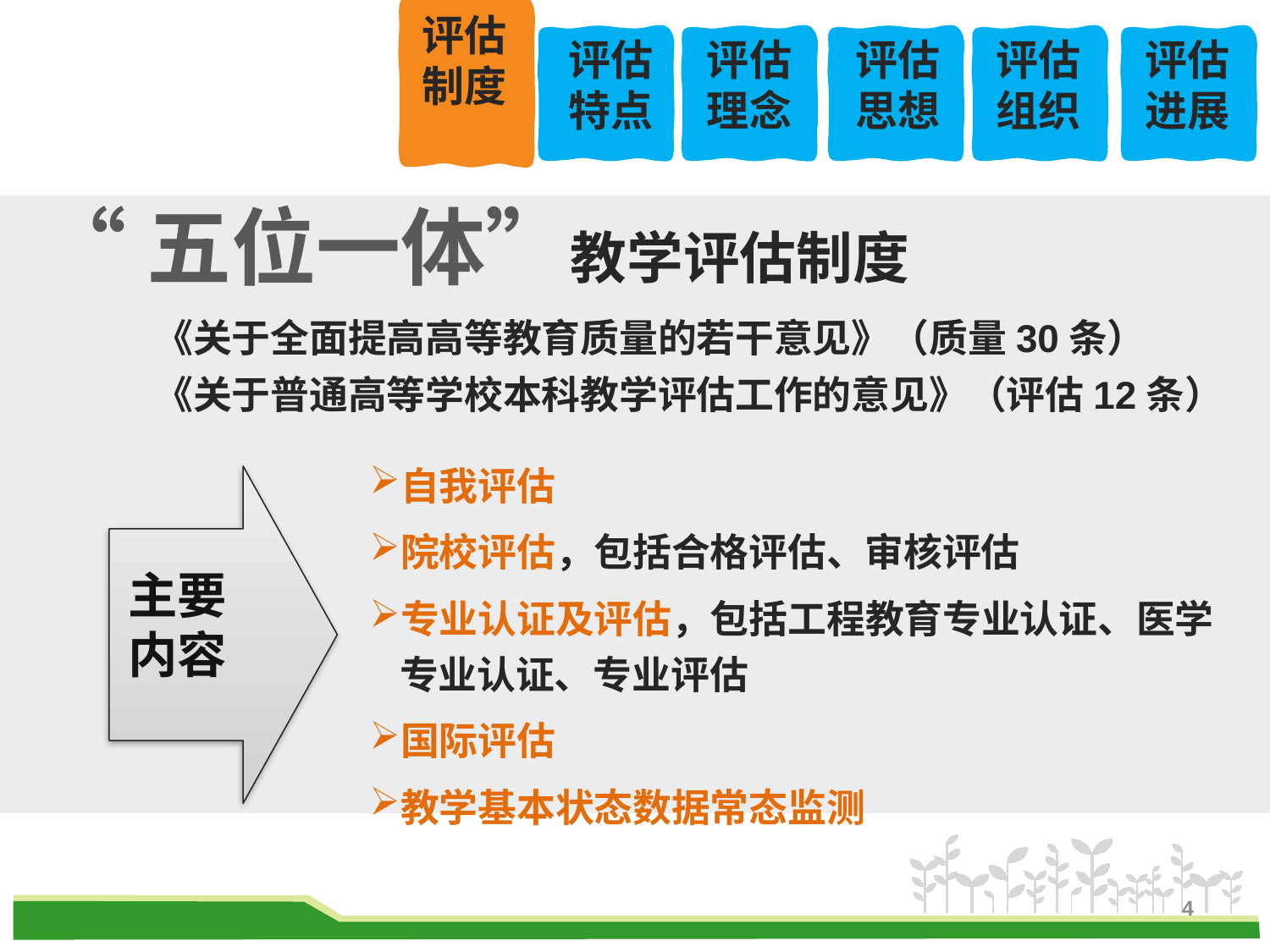

评估制度
课程
介绍

评估特点
课程
介绍

课程
介绍

评估思想
课程
介绍

评估组织
课程
介绍

评估进展
课程
介绍
评估理念

“五位一体”教学评估制度

《关于全面提高高等教育质量的若干意见》（质量30条）
《关于普通高等学校本科教学评估工作的意见》（评估12条）

自我评估
院校评估，包括合格评估、审核评估
专业认证及评估，包括工程教育专业认证、医学专业认证、专业评估
国际评估
教学基本状态数据常态监测

主要
内容
4